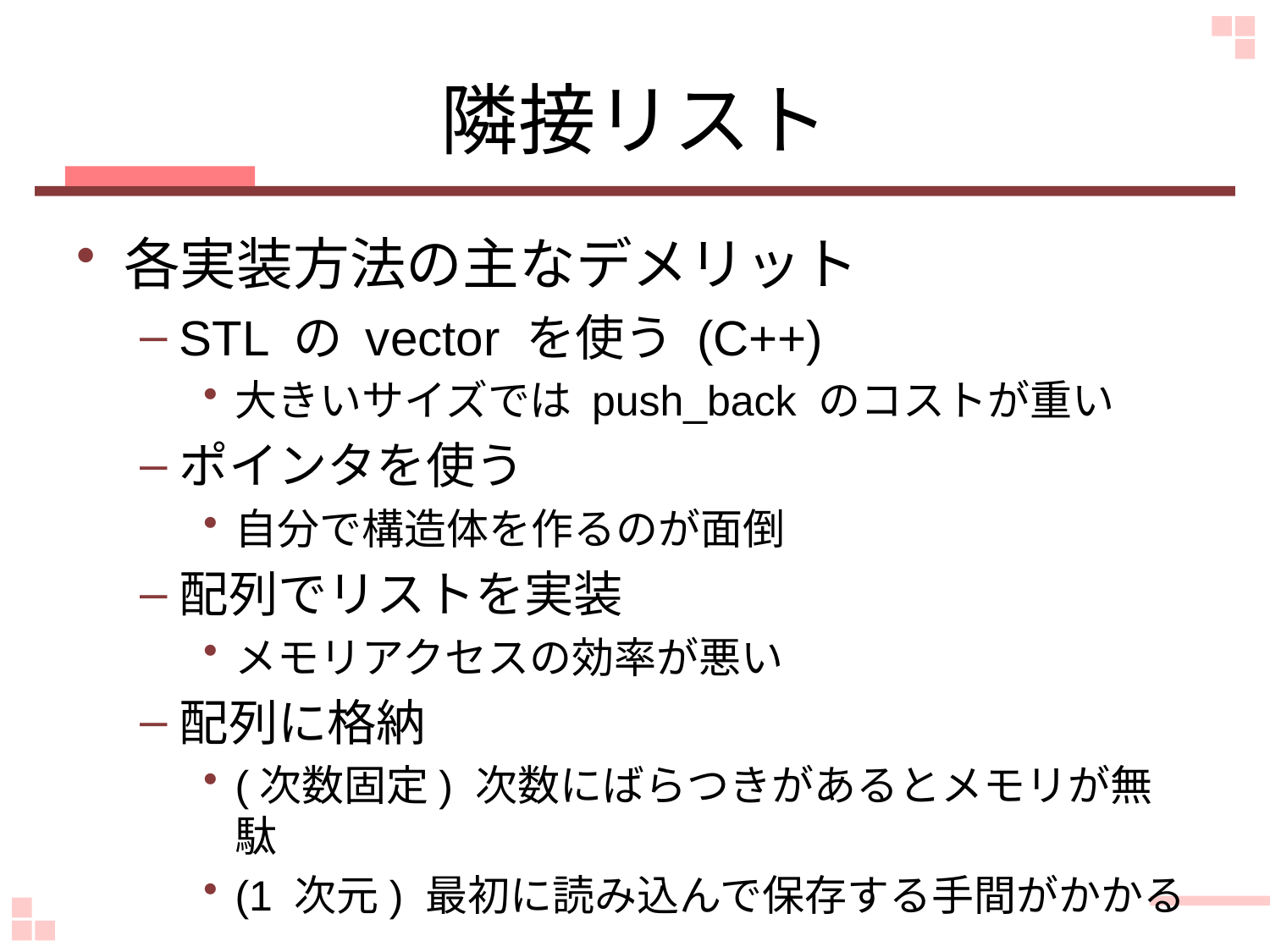

# 隣接リスト
各実装方法の主なデメリット
STL の vector を使う (C++)
大きいサイズでは push_back のコストが重い
ポインタを使う
自分で構造体を作るのが面倒
配列でリストを実装
メモリアクセスの効率が悪い
配列に格納
(次数固定) 次数にばらつきがあるとメモリが無駄
(1 次元) 最初に読み込んで保存する手間がかかる